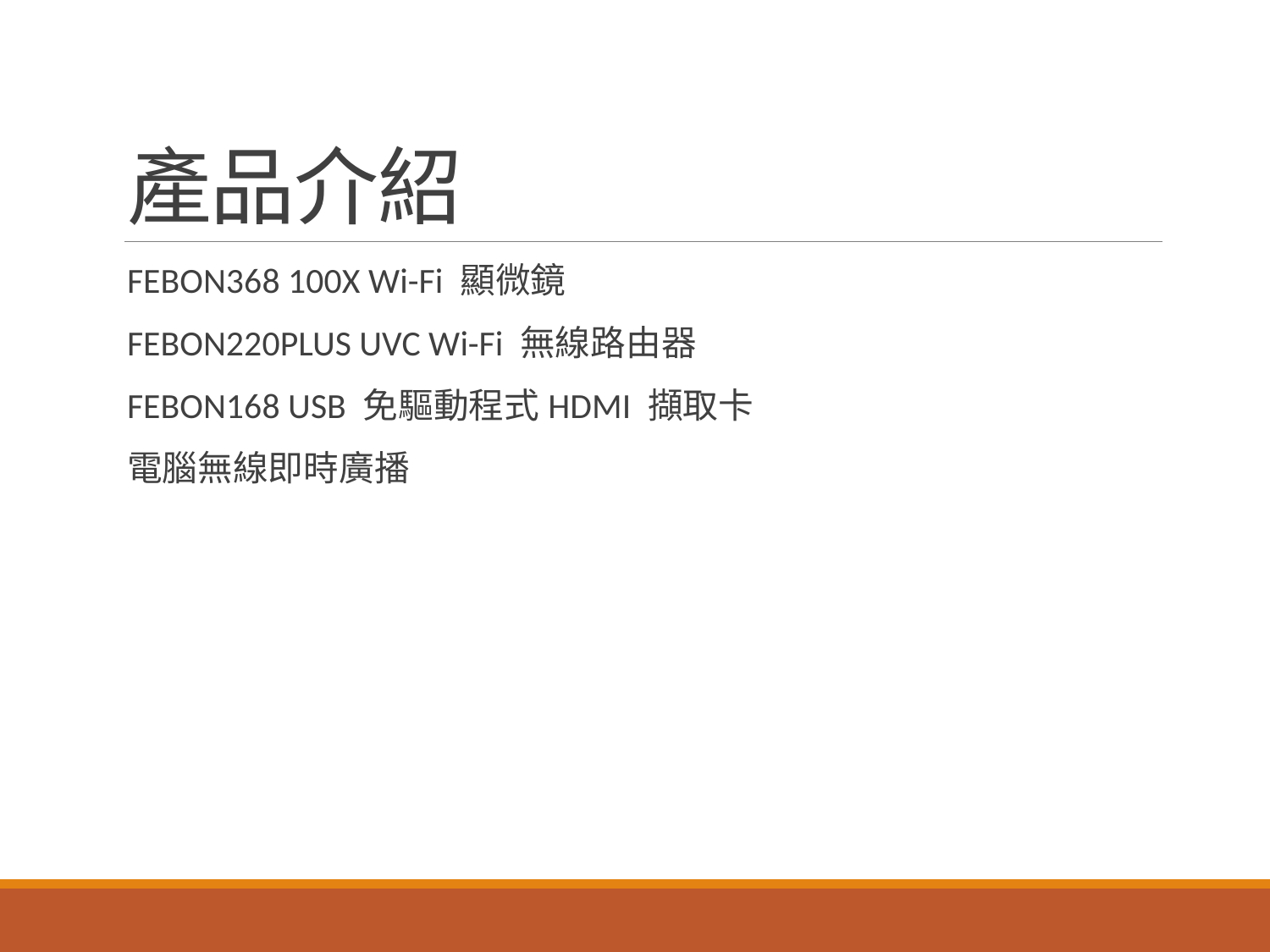

# 產品介紹
FEBON368 100X Wi-Fi 顯微鏡
FEBON220PLUS UVC Wi-Fi 無線路由器
FEBON168 USB 免驅動程式HDMI 擷取卡
電腦無線即時廣播